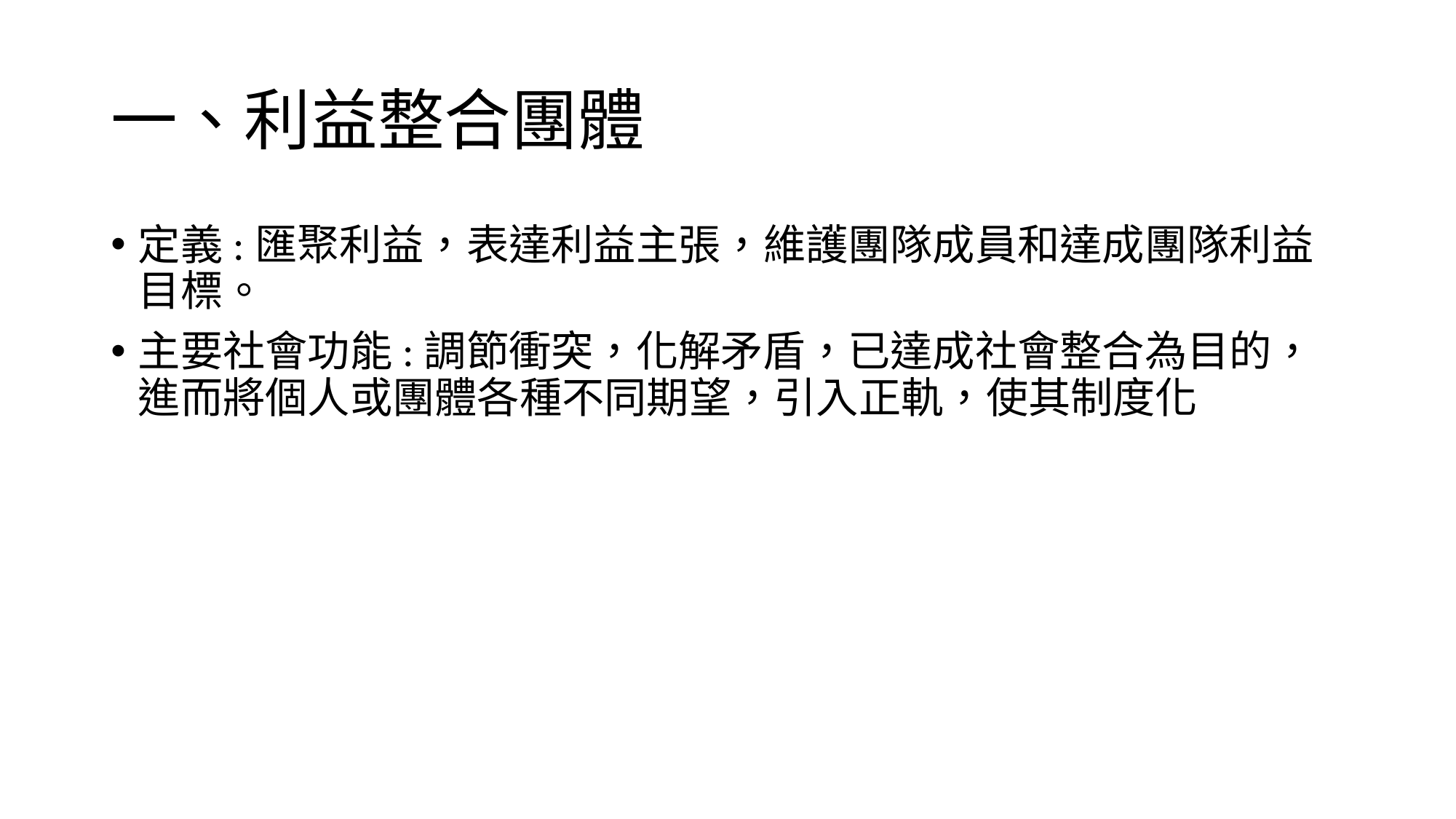

# 一、利益整合團體
定義:匯聚利益，表達利益主張，維護團隊成員和達成團隊利益目標。
主要社會功能:調節衝突，化解矛盾，已達成社會整合為目的，進而將個人或團體各種不同期望，引入正軌，使其制度化